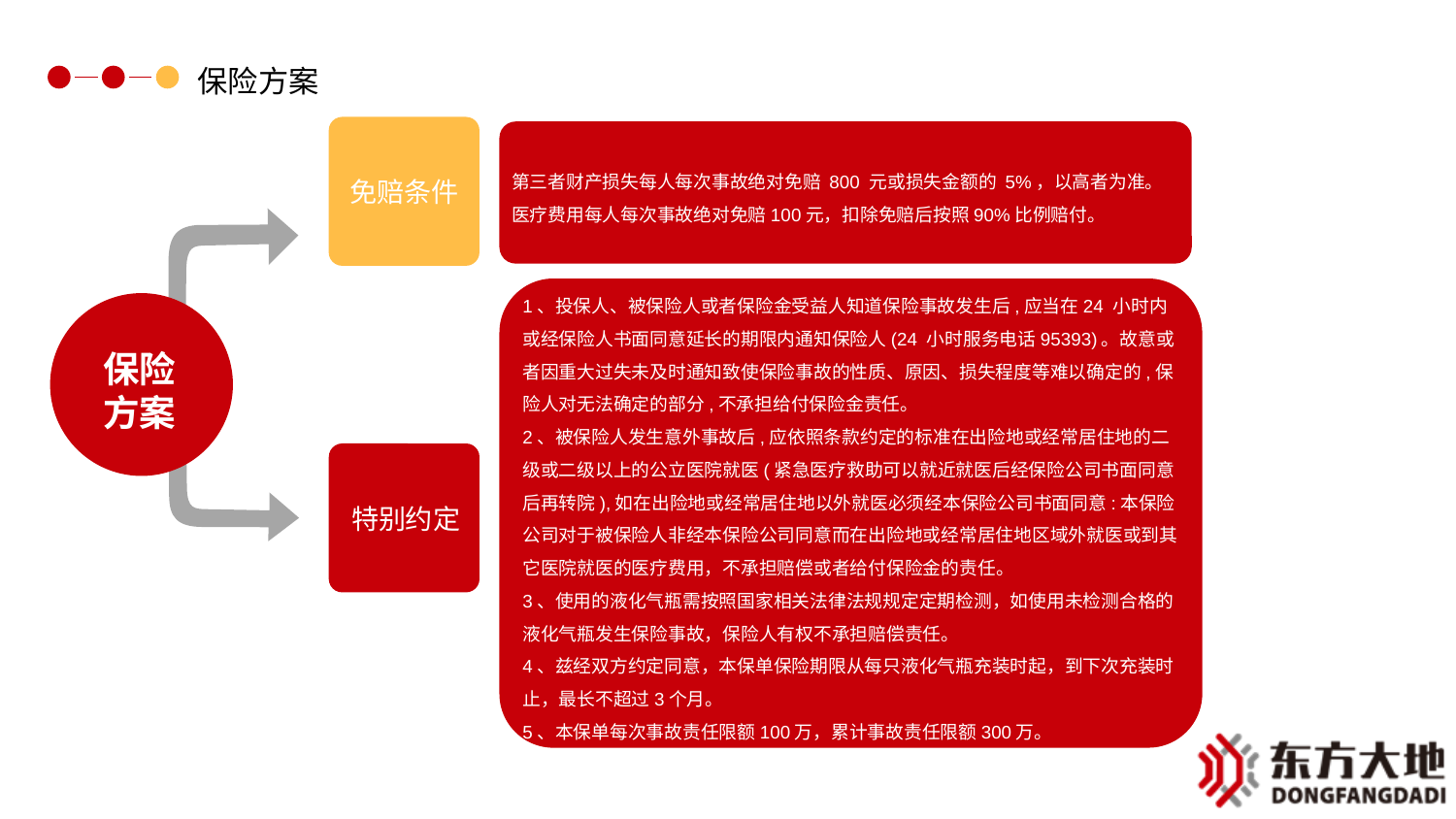

保险方案

第三者财产损失每人每次事故绝对免赔 800 元或损失金额的 5%，以高者为准。
医疗费用每人每次事故绝对免赔100元，扣除免赔后按照90%比例赔付。
免赔条件

1、投保人、被保险人或者保险金受益人知道保险事故发生后,应当在24 小时内或经保险人书面同意延长的期限内通知保险人(24 小时服务电话95393)。故意或者因重大过失未及时通知致使保险事故的性质、原因、损失程度等难以确定的,保险人对无法确定的部分,不承担给付保险金责任。
2、被保险人发生意外事故后,应依照条款约定的标准在出险地或经常居住地的二级或二级以上的公立医院就医(紧急医疗救助可以就近就医后经保险公司书面同意后再转院),如在出险地或经常居住地以外就医必须经本保险公司书面同意:本保险公司对于被保险人非经本保险公司同意而在出险地或经常居住地区域外就医或到其它医院就医的医疗费用，不承担赔偿或者给付保险金的责任。
3、使用的液化气瓶需按照国家相关法律法规规定定期检测，如使用未检测合格的液化气瓶发生保险事故，保险人有权不承担赔偿责任。
4、兹经双方约定同意，本保单保险期限从每只液化气瓶充装时起，到下次充装时止，最长不超过3个月。
5、本保单每次事故责任限额100万，累计事故责任限额300万。

保险
方案

特别约定